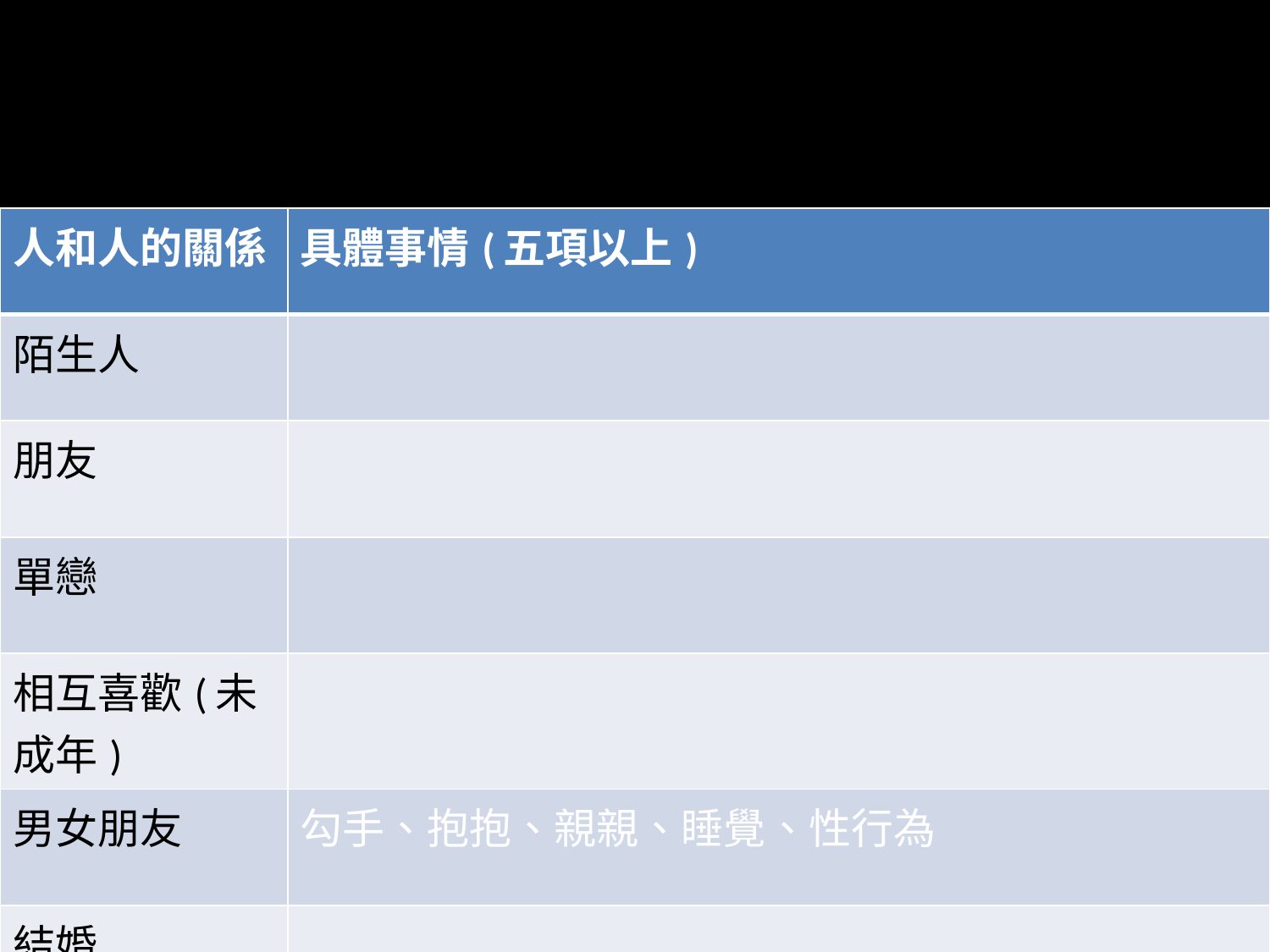

#
| 人和人的關係 | 具體事情(五項以上) |
| --- | --- |
| 陌生人 |  |
| 朋友 |  |
| 單戀 |  |
| 相互喜歡(未成年) |  |
| 男女朋友 | 勾手、抱抱、親親、睡覺、性行為 |
| 結婚 |  |